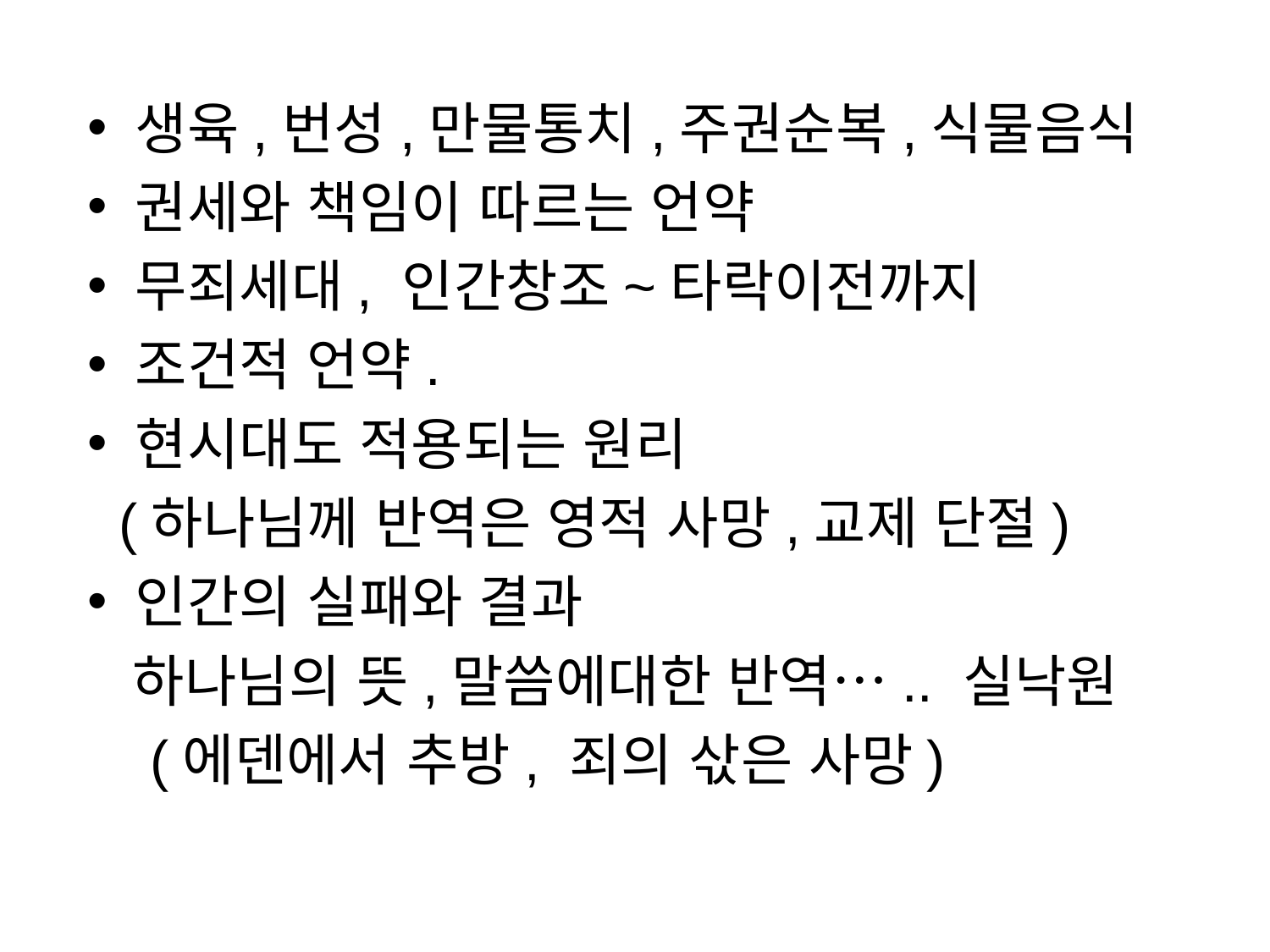

생육,번성,만물통치,주권순복,식물음식
권세와 책임이 따르는 언약
무죄세대, 인간창조~타락이전까지
조건적 언약.
현시대도 적용되는 원리
  (하나님께 반역은 영적 사망,교제 단절)
인간의 실패와 결과
  하나님의 뜻,말씀에대한 반역….. 실낙원
    (에덴에서 추방, 죄의 삯은 사망)